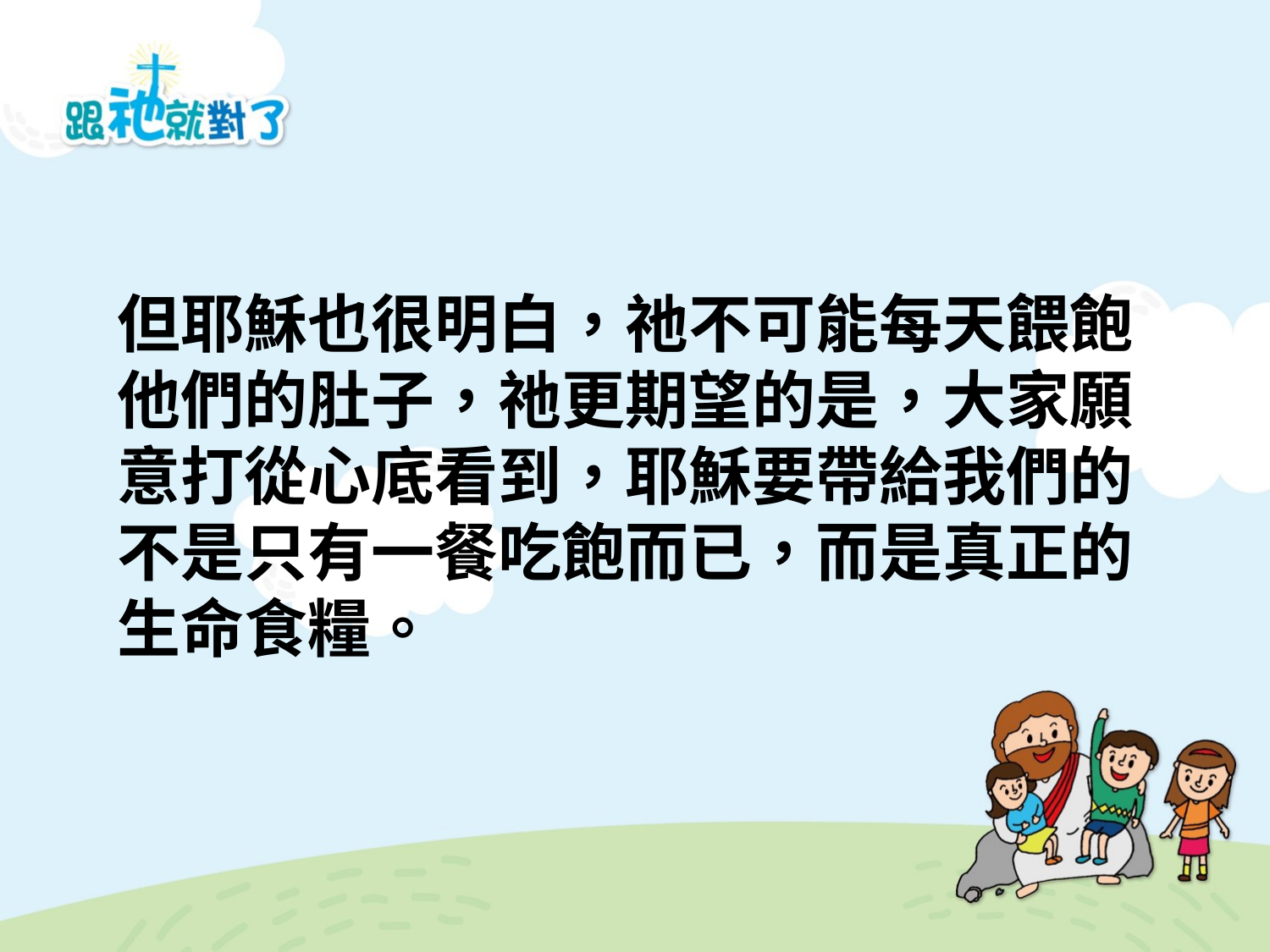

但耶穌也很明白，祂不可能每天餵飽他們的肚子，祂更期望的是，大家願意打從心底看到，耶穌要帶給我們的不是只有一餐吃飽而已，而是真正的生命食糧。